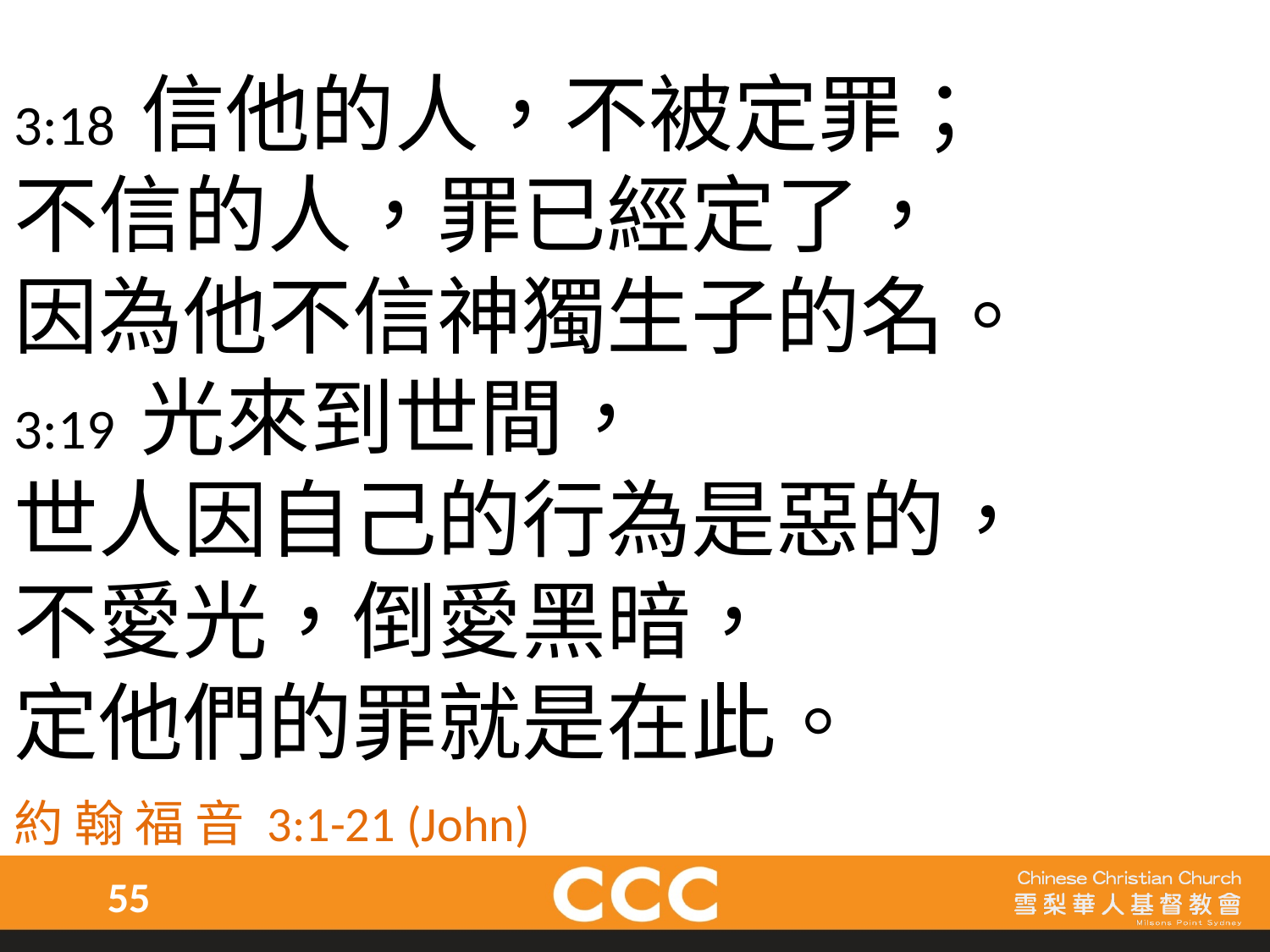

3:18 信他的人，不被定罪；
不信的人，罪已經定了，
因為他不信神獨生子的名。
3:19 光來到世間，
世人因自己的行為是惡的，
不愛光，倒愛黑暗，
定他們的罪就是在此。
約 翰 福 音 3:1-21 (John)
55